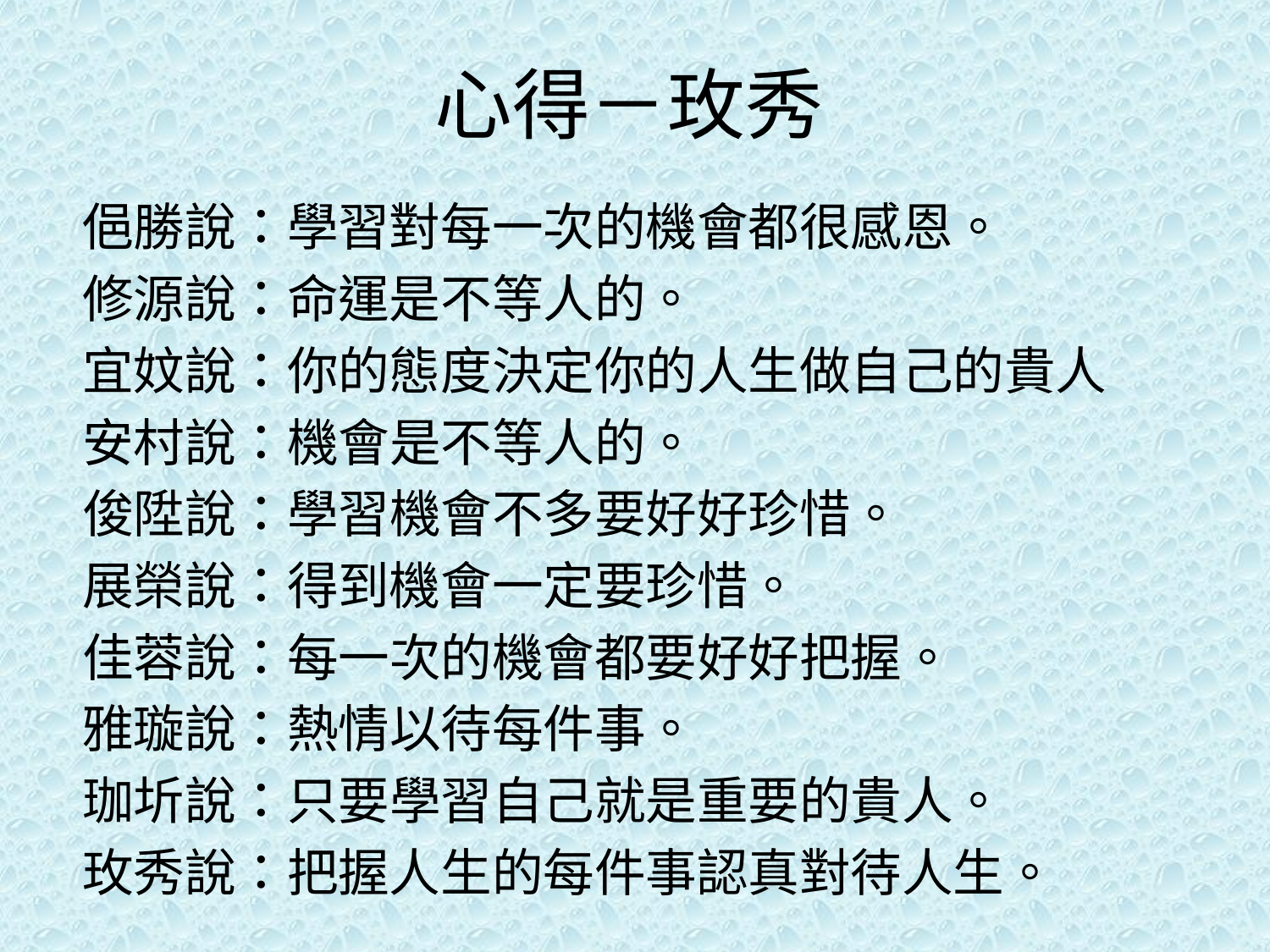

# 心得－玫秀
俋勝說：學習對每一次的機會都很感恩。
修源說：命運是不等人的。
宜妏說：你的態度決定你的人生做自己的貴人
安村說：機會是不等人的。
俊陞說：學習機會不多要好好珍惜。
展榮說：得到機會一定要珍惜。
佳蓉說：每一次的機會都要好好把握。
雅璇說：熱情以待每件事。
珈圻說：只要學習自己就是重要的貴人。
玫秀說：把握人生的每件事認真對待人生。